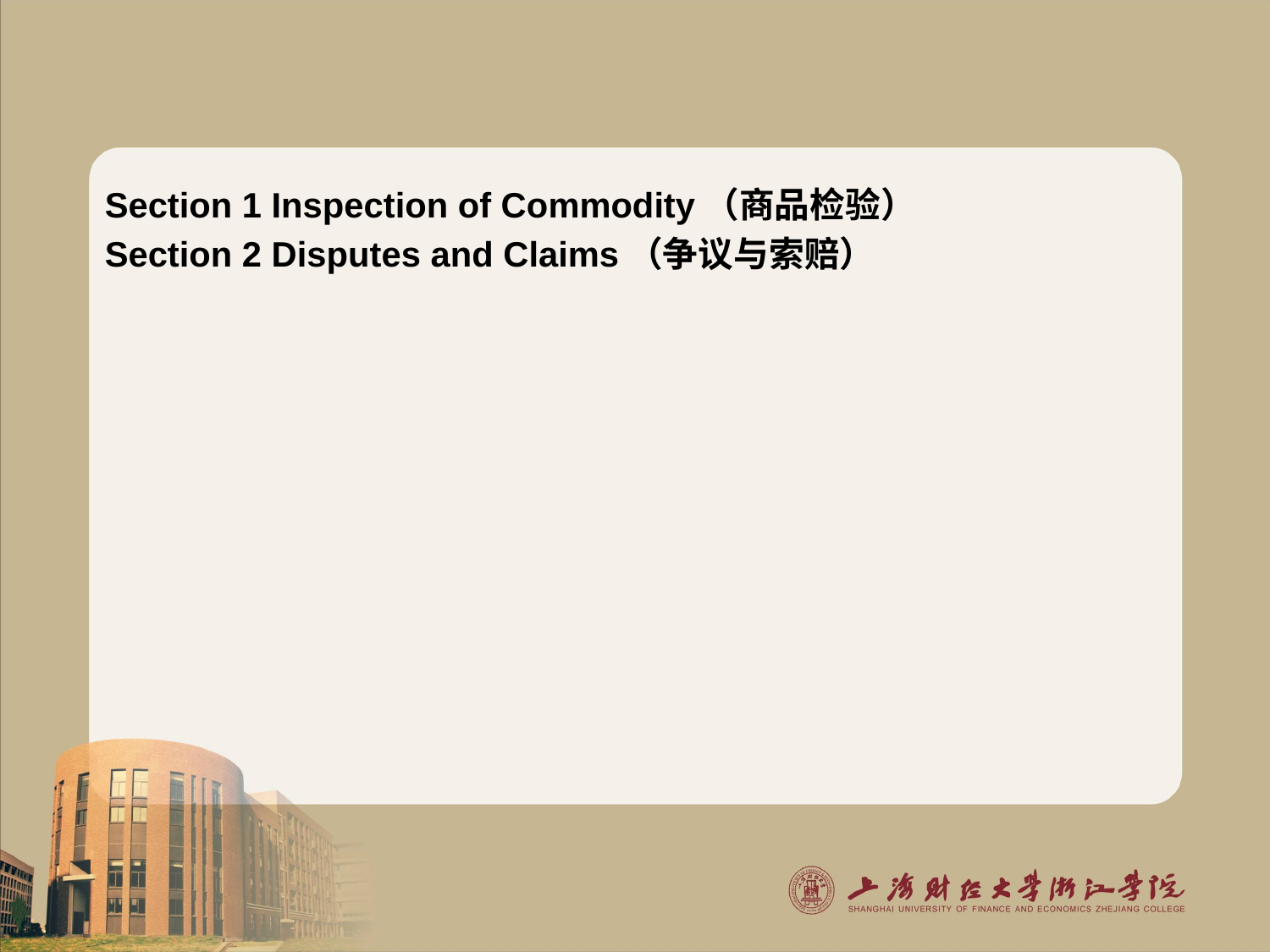

Section 1 Inspection of Commodity（商品检验）
Section 2 Disputes and Claims（争议与索赔）